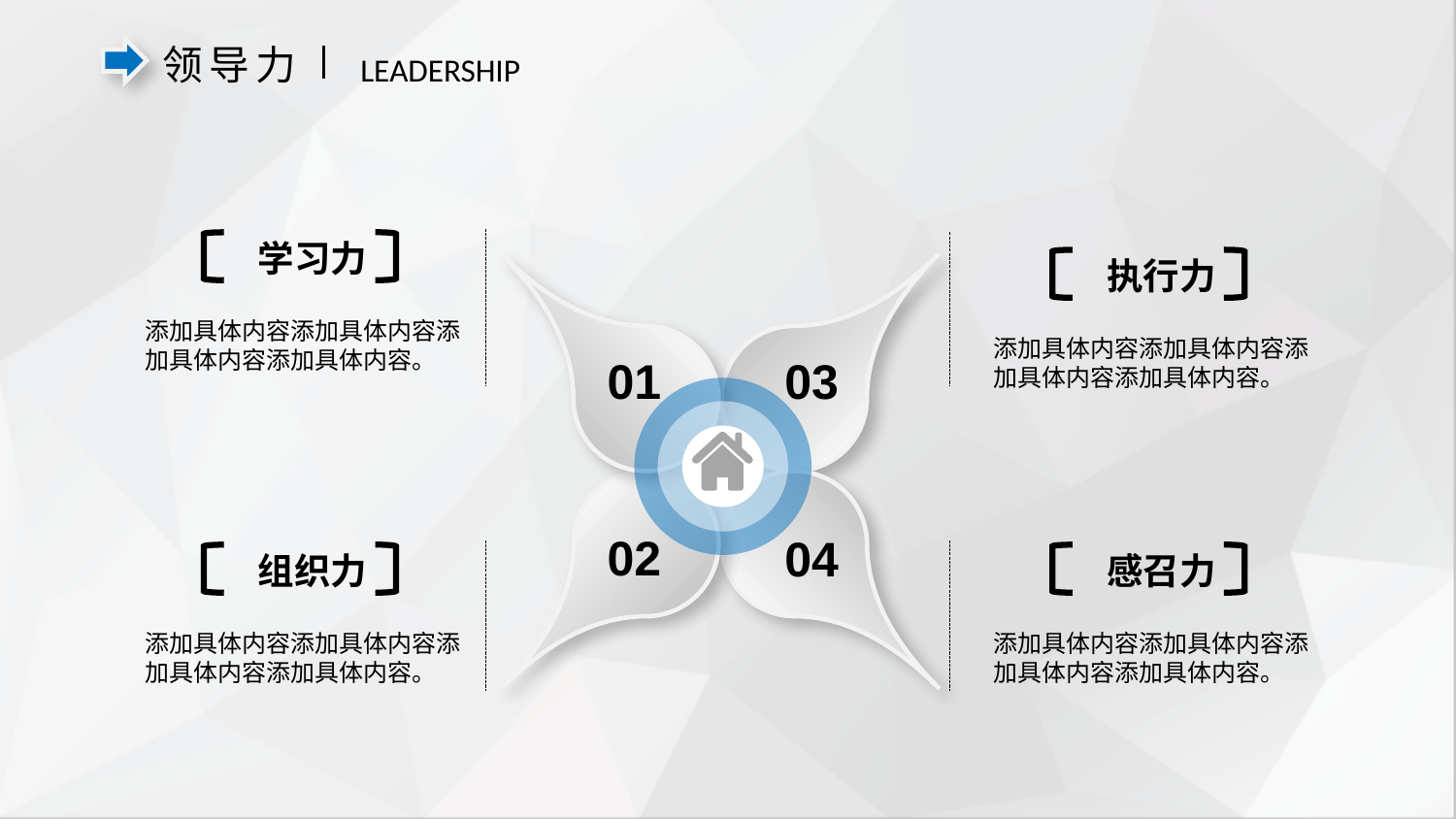

领导力

LEADERSHIP
学习力

执行力

添加具体内容添加具体内容添加具体内容添加具体内容。
添加具体内容添加具体内容添加具体内容添加具体内容。

01
03

02
04
组织力

感召力

添加具体内容添加具体内容添加具体内容添加具体内容。
添加具体内容添加具体内容添加具体内容添加具体内容。
延时符